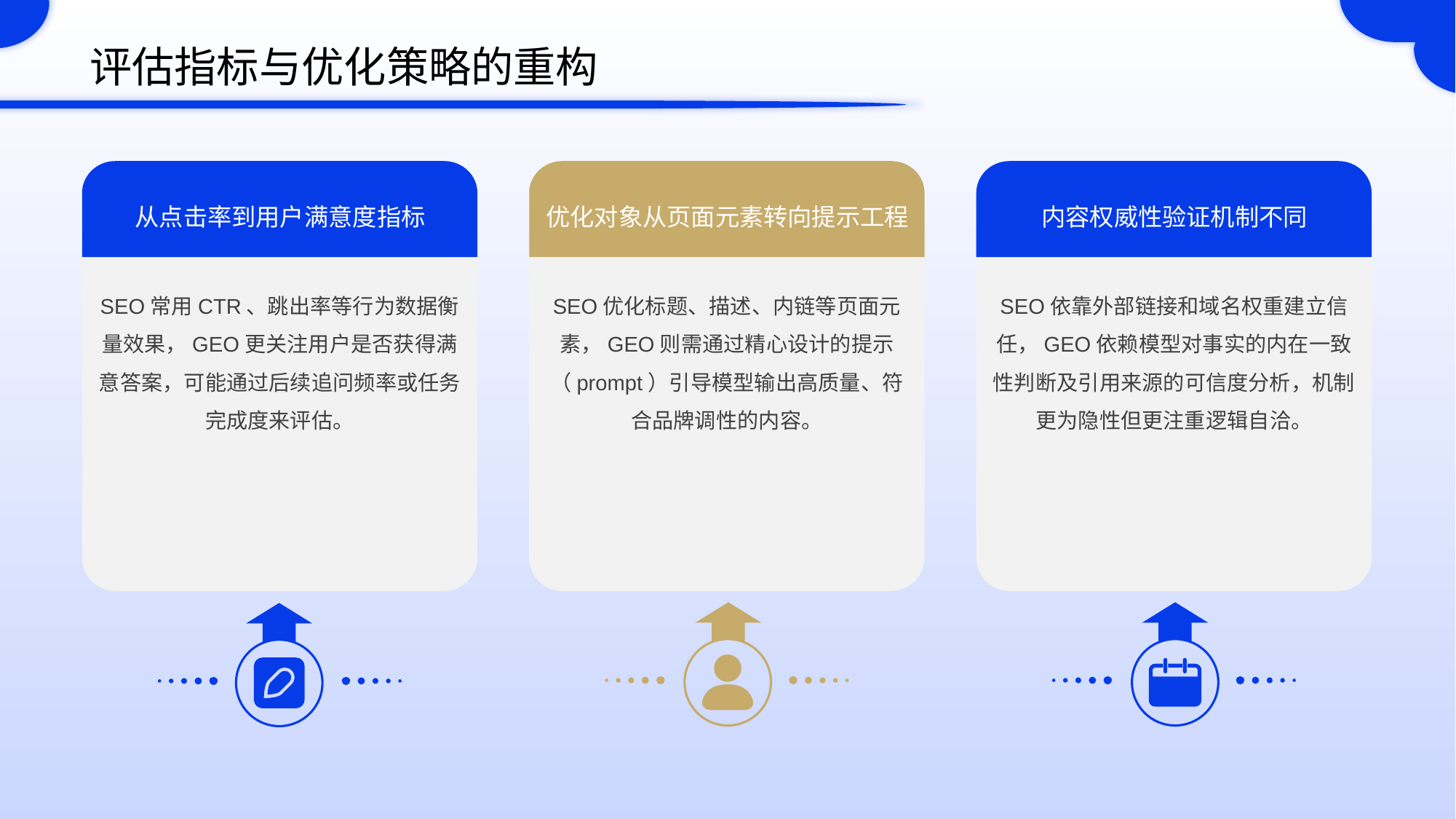

评估指标与优化策略的重构

从点击率到用户满意度指标
优化对象从页面元素转向提示工程
内容权威性验证机制不同
SEO常用CTR、跳出率等行为数据衡量效果，GEO更关注用户是否获得满意答案，可能通过后续追问频率或任务完成度来评估。
SEO优化标题、描述、内链等页面元素，GEO则需通过精心设计的提示（prompt）引导模型输出高质量、符合品牌调性的内容。
SEO依靠外部链接和域名权重建立信任，GEO依赖模型对事实的内在一致性判断及引用来源的可信度分析，机制更为隐性但更注重逻辑自洽。